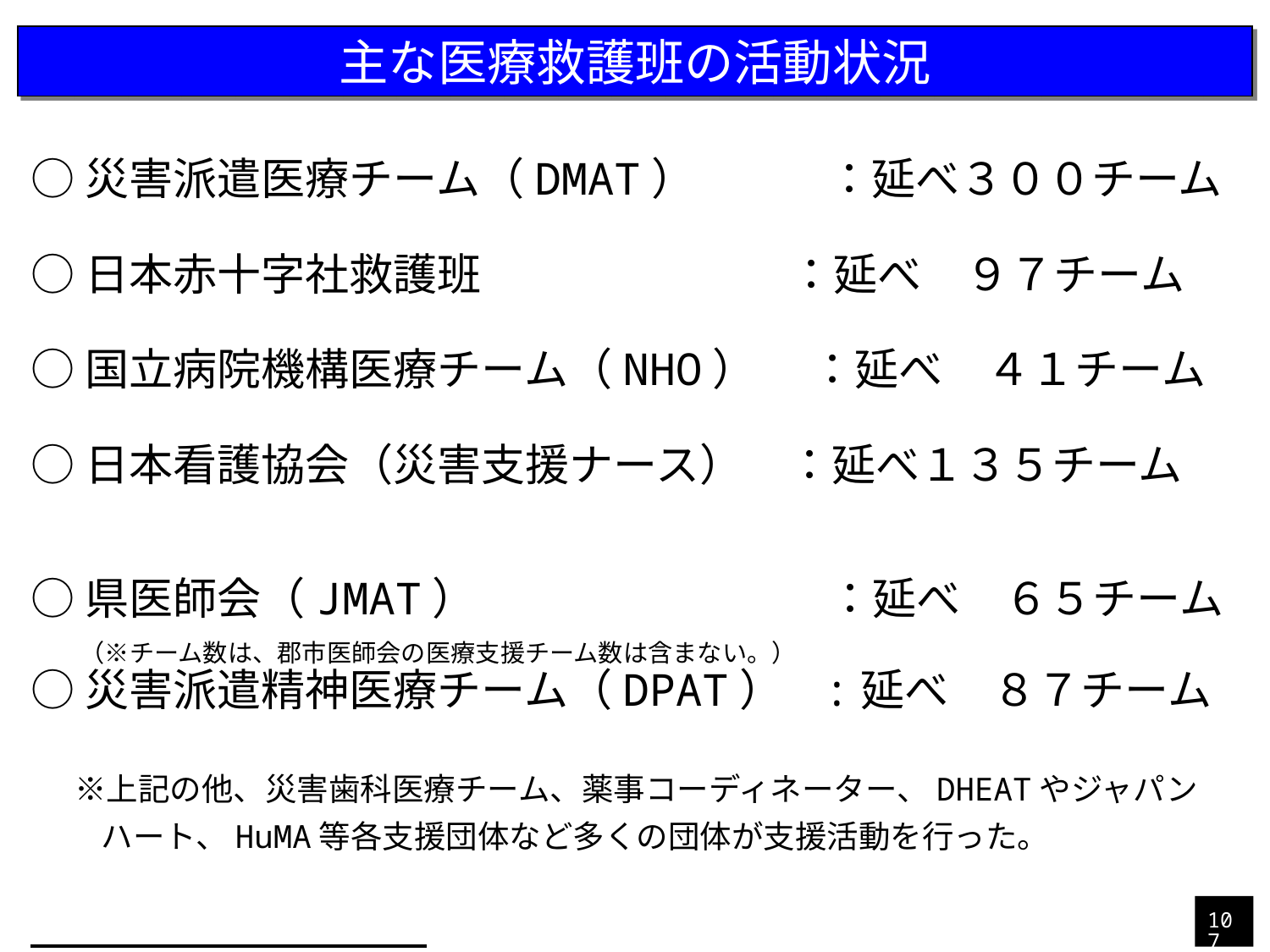

主な医療救護班の活動状況
○災害派遣医療チーム（DMAT）　　　：延べ３００チーム

○日本赤十字社救護班　　　　　　　：延べ　９７チーム

○国立病院機構医療チーム（NHO）　 ：延べ　４１チーム

○日本看護協会（災害支援ナース）　：延べ１３５チーム

○県医師会（JMAT）　　　　　　　　：延べ　６５チーム
　　（※チーム数は、郡市医師会の医療支援チーム数は含まない。）
○災害派遣精神医療チーム（DPAT）   :延べ　８７チーム

　※上記の他、災害歯科医療チーム、薬事コーディネーター、DHEATやジャパン
　　 ハート、HuMA等各支援団体など多くの団体が支援活動を行った。

107